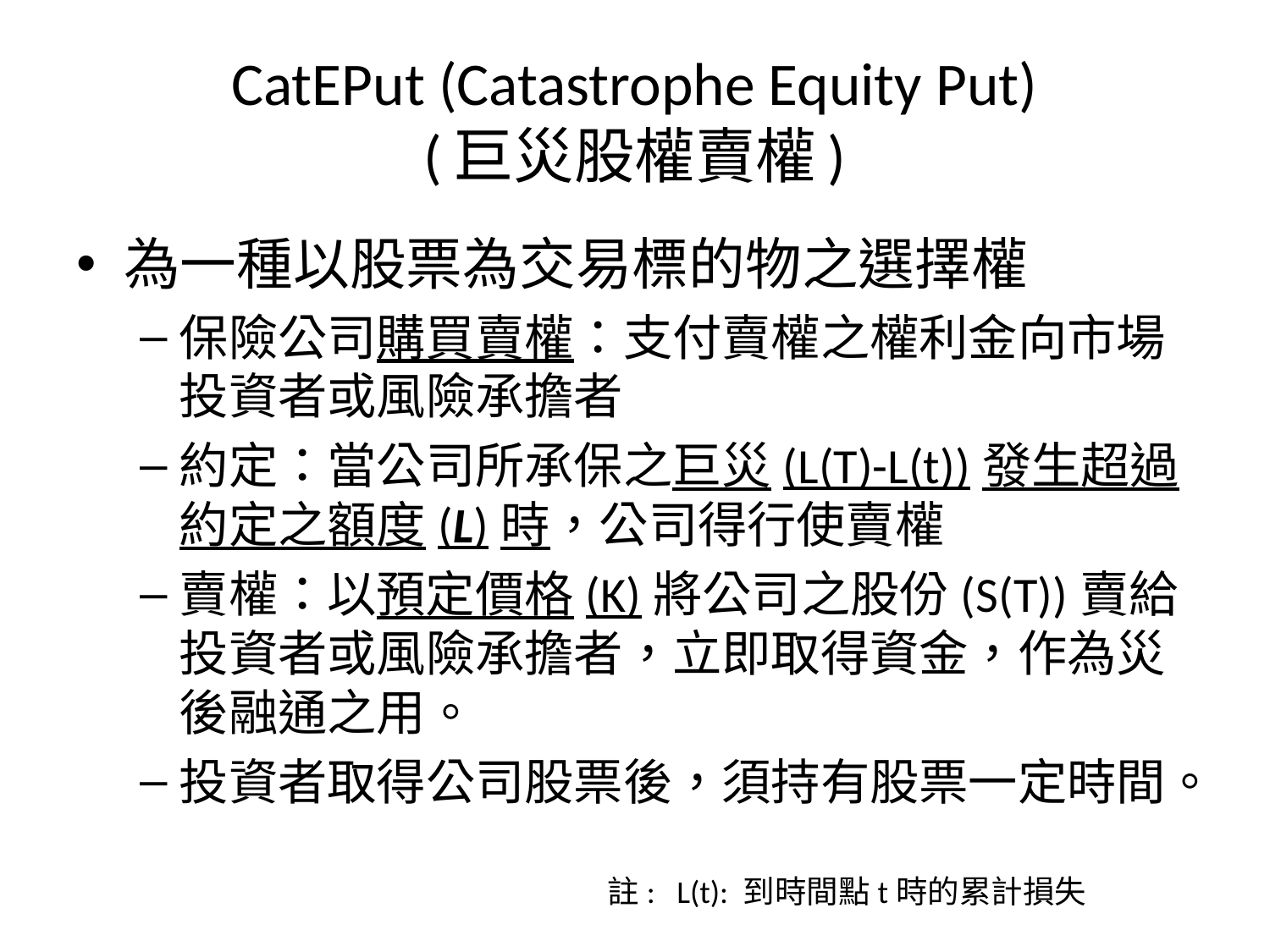

# CatEPut (Catastrophe Equity Put) (巨災股權賣權)
為一種以股票為交易標的物之選擇權
保險公司購買賣權：支付賣權之權利金向市場投資者或風險承擔者
約定：當公司所承保之巨災(L(T)-L(t))發生超過約定之額度(L)時，公司得行使賣權
賣權：以預定價格(K)將公司之股份(S(T))賣給投資者或風險承擔者，立即取得資金，作為災後融通之用。
投資者取得公司股票後，須持有股票一定時間。
註:   L(t): 到時間點t時的累計損失